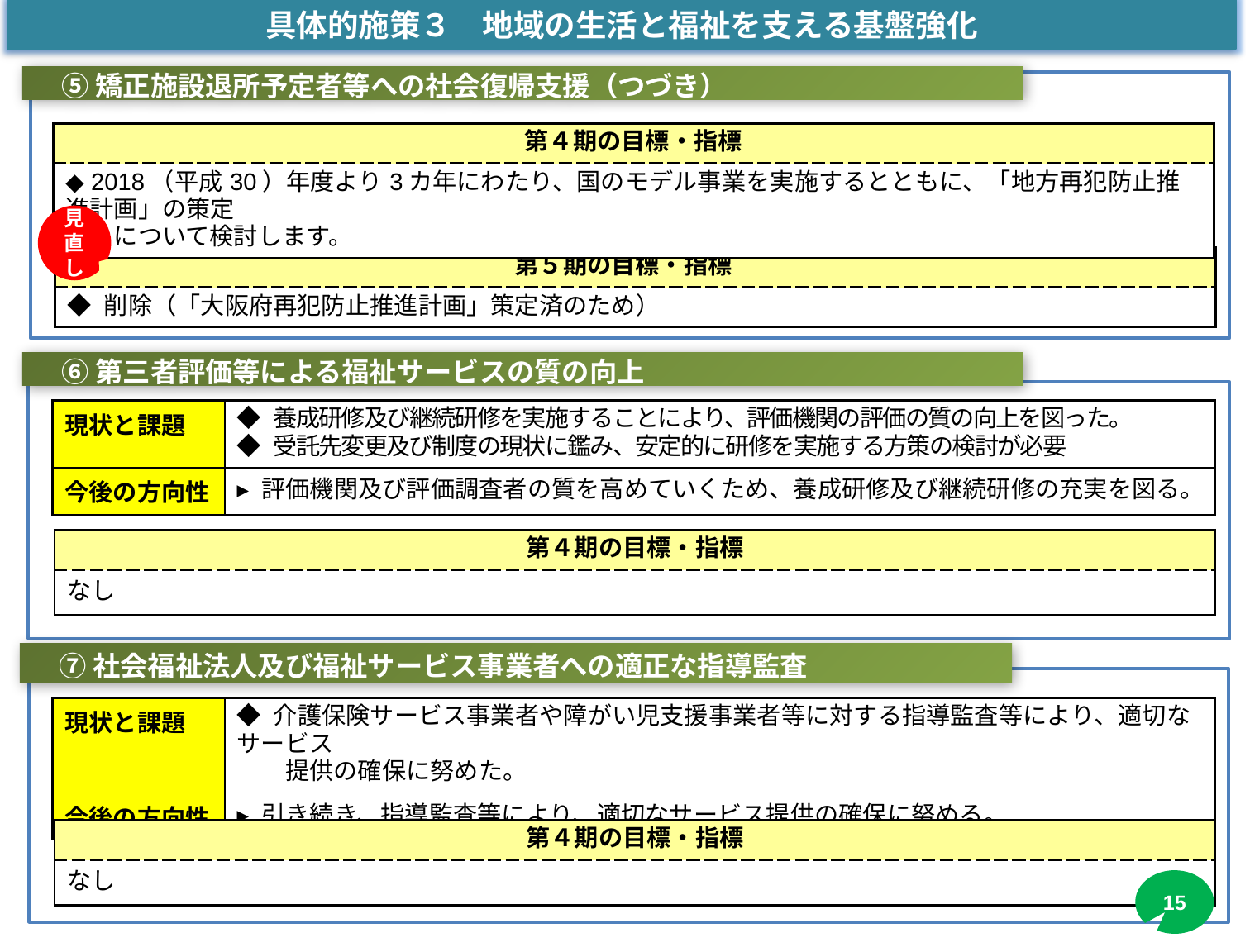

具体的施策３　地域の生活と福祉を支える基盤強化
　⑤ 矯正施設退所予定者等への社会復帰支援（つづき）

| 第４期の目標・指標 |
| --- |
| ◆ 2018（平成30）年度より3カ年にわたり、国のモデル事業を実施するとともに、「地方再犯防止推進計画」の策定 　　について検討します。 |
見直し
| 第５期の目標・指標 |
| --- |
| ◆ 削除（「大阪府再犯防止推進計画」策定済のため） |
　⑥ 第三者評価等による福祉サービスの質の向上

| 現状と課題 | ◆ 養成研修及び継続研修を実施することにより、評価機関の評価の質の向上を図った。 ◆ 受託先変更及び制度の現状に鑑み、安定的に研修を実施する方策の検討が必要 |
| --- | --- |
| 今後の方向性 | ▸ 評価機関及び評価調査者の質を高めていくため、養成研修及び継続研修の充実を図る。 |
| 第４期の目標・指標 |
| --- |
| なし |
　⑦ 社会福祉法人及び福祉サービス事業者への適正な指導監査

| 現状と課題 | ◆ 介護保険サービス事業者や障がい児支援事業者等に対する指導監査等により、適切なサービス 　　提供の確保に努めた。 |
| --- | --- |
| 今後の方向性 | ▸ 引き続き、指導監査等により、適切なサービス提供の確保に努める。 |
| 第４期の目標・指標 |
| --- |
| なし |
15